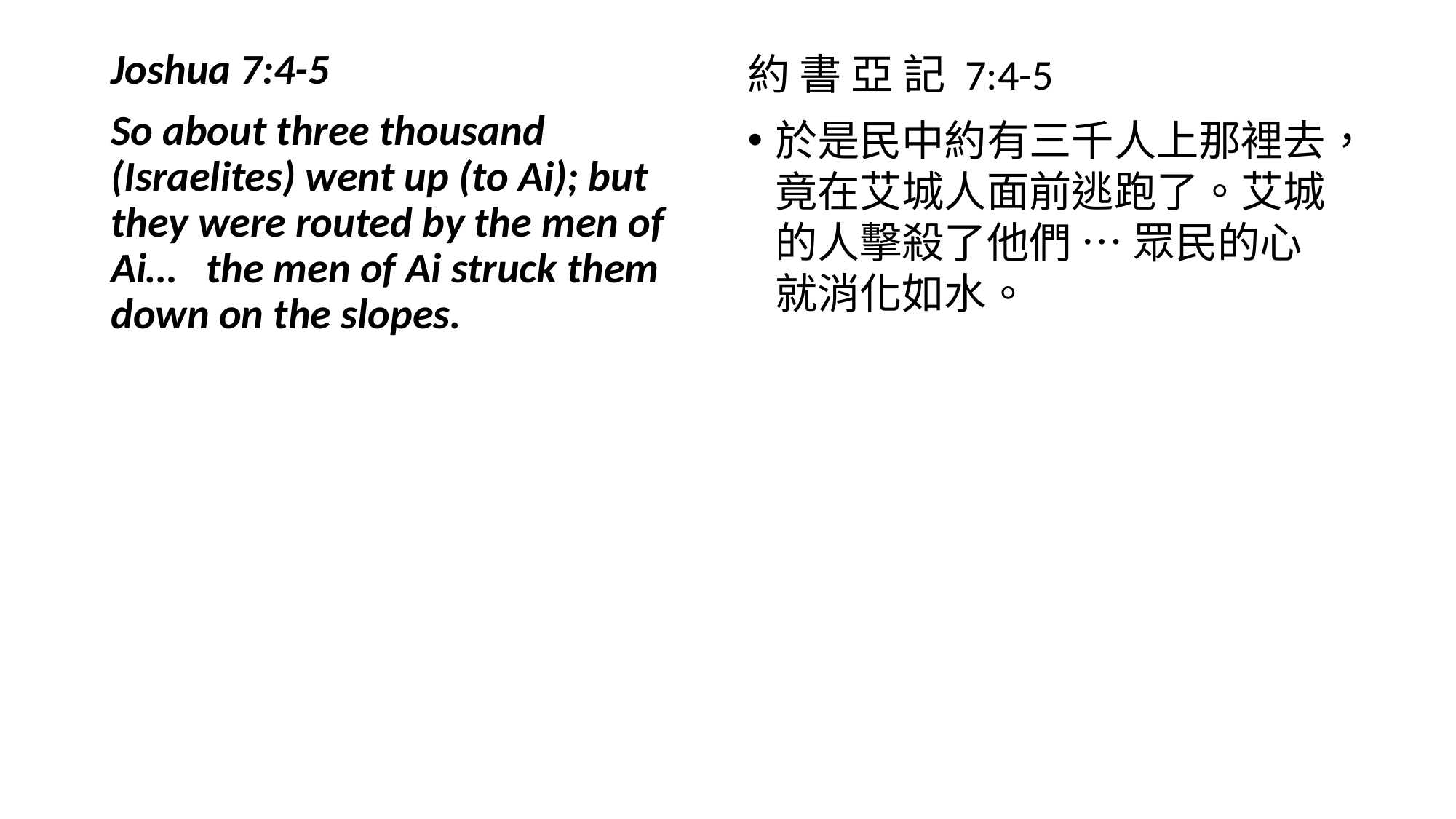

Joshua 7:4-5
So about three thousand (Israelites) went up (to Ai); but they were routed by the men of Ai…   the men of Ai struck them down on the slopes.

約 書 亞 記 7:4-5
於是民中約有三千人上那裡去，竟在艾城人面前逃跑了。艾城的人擊殺了他們 … 眾民的心就消化如水。